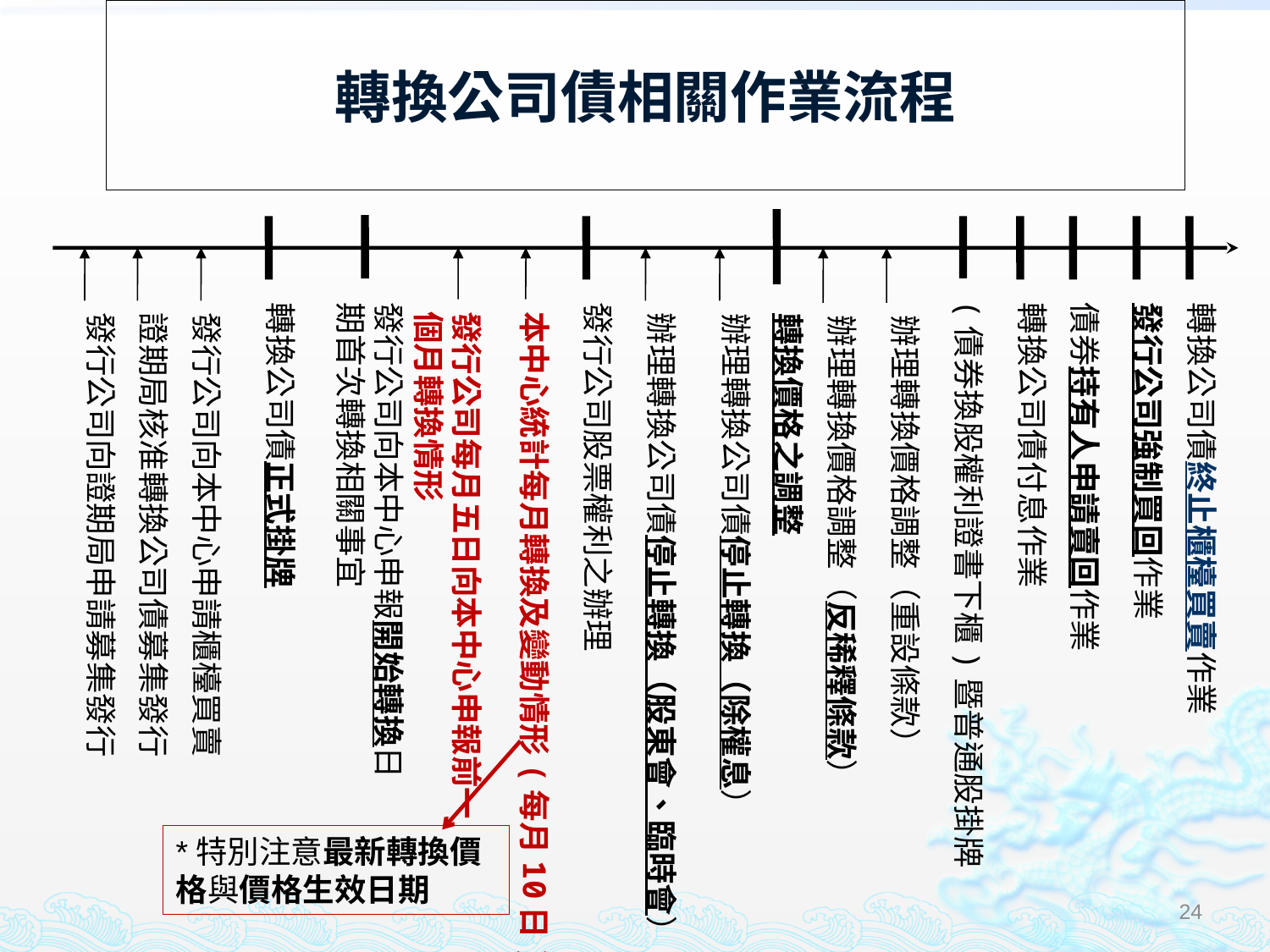

# 轉換公司債相關作業流程

轉換價格之調整

發行公司向本中心申報開始轉換日期首次轉換相關事宜

轉換公司債正式掛牌

發行公司股票權利之辦理

(債券換股權利證書下櫃)暨普通股掛牌

轉換公司債付息作業

債券持有人申請賣回作業

發行公司強制買回作業

轉換公司債終止櫃檯買賣作業

辦理轉換價格調整（反稀釋條款）

辦理轉換價格調整（重設條款）

發行公司向證期局申請募集發行

證期局核准轉換公司債募集發行

發行公司向本中心申請櫃檯買賣

發行公司每月五日向本中心申報前一
個月轉換情形

本中心統計每月轉換及變動情形(每月10日)

辦理轉換公司債停止轉換（股東會、臨時會）

辦理轉換公司債停止轉換（除權息）
*特別注意最新轉換價格與價格生效日期
24